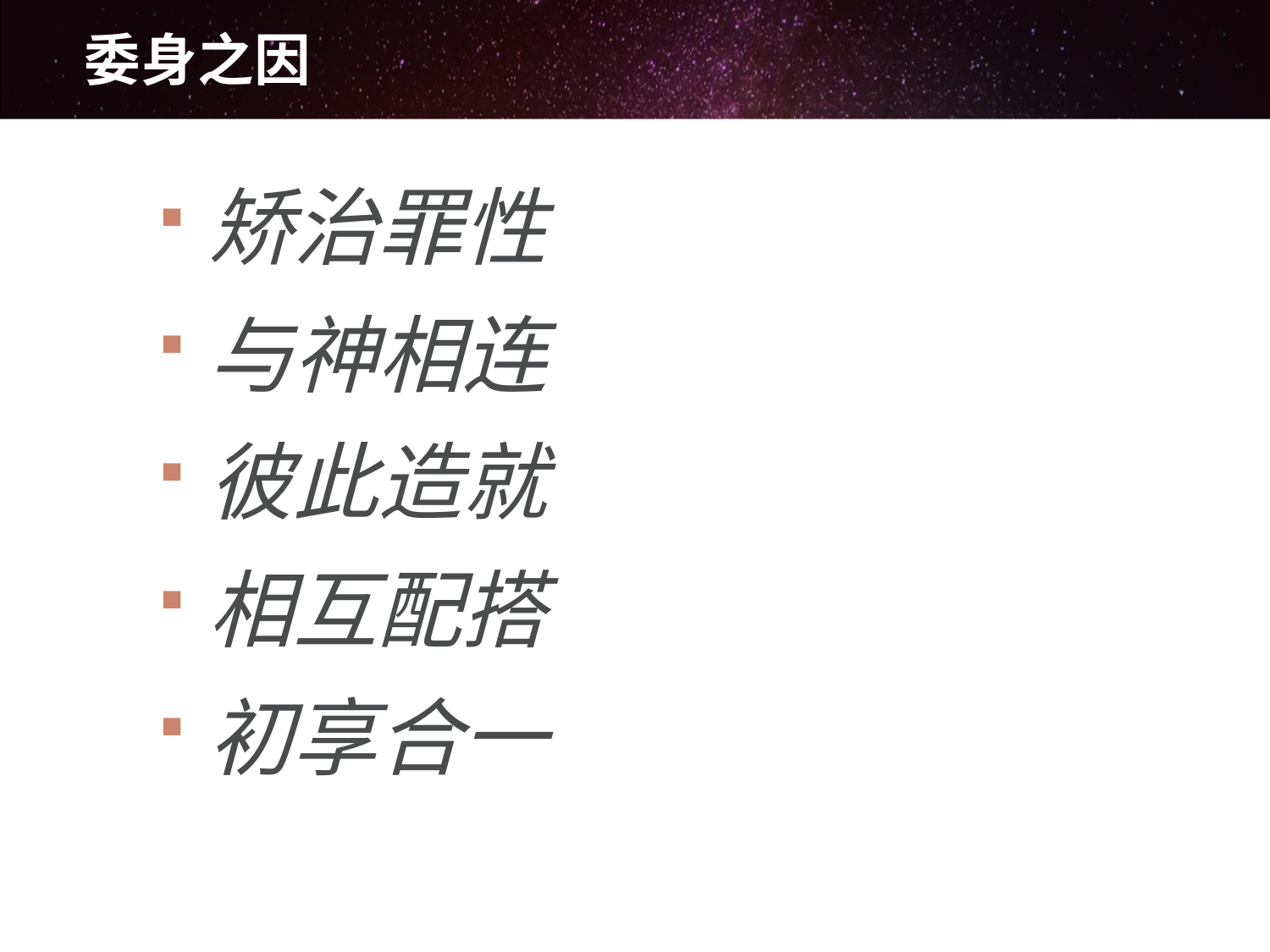

# 委身之因
矫治罪性
与神相连
彼此造就
相互配搭
初享合一